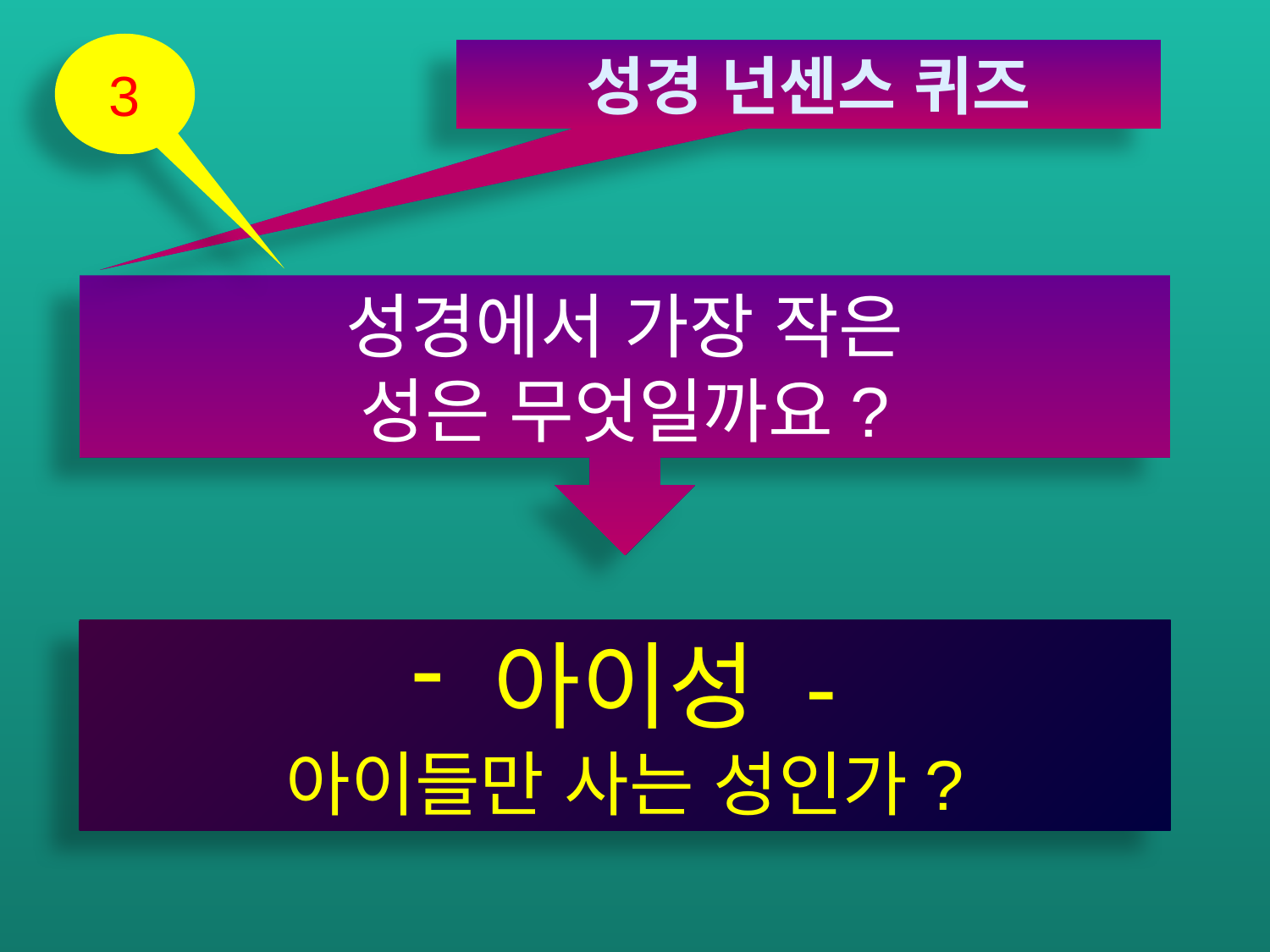

3
성경 넌센스 퀴즈
성경에서 가장 작은
성은 무엇일까요?
 아이성 -
아이들만 사는 성인가?